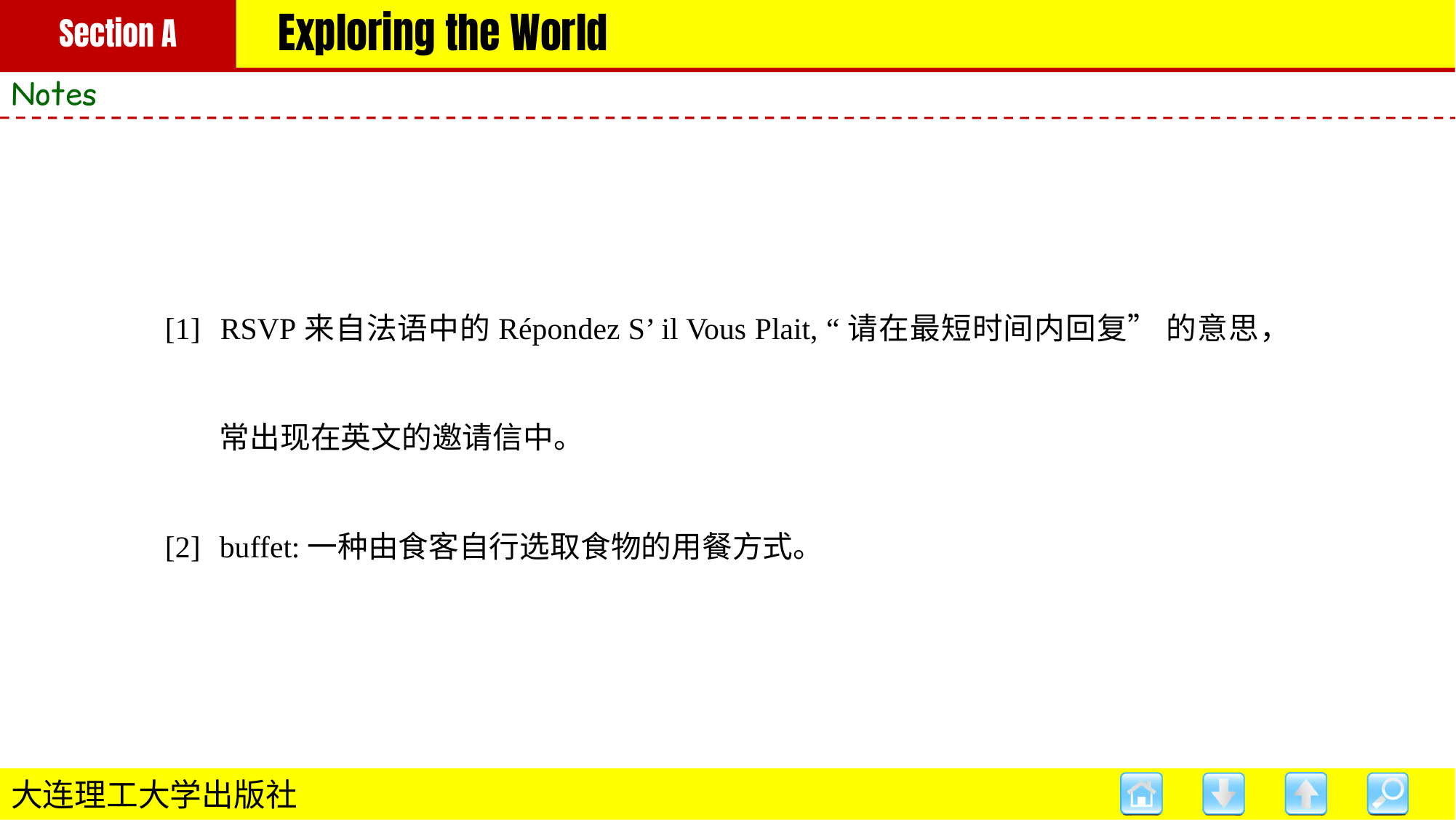

Section A
# Exploring the World
Notes
[1] 	RSVP来自法语中的Répondez S’ il Vous Plait, “请在最短时间内回复” 的意思， 常出现在英文的邀请信中。
[2] 	buffet:一种由食客自行选取食物的用餐方式。